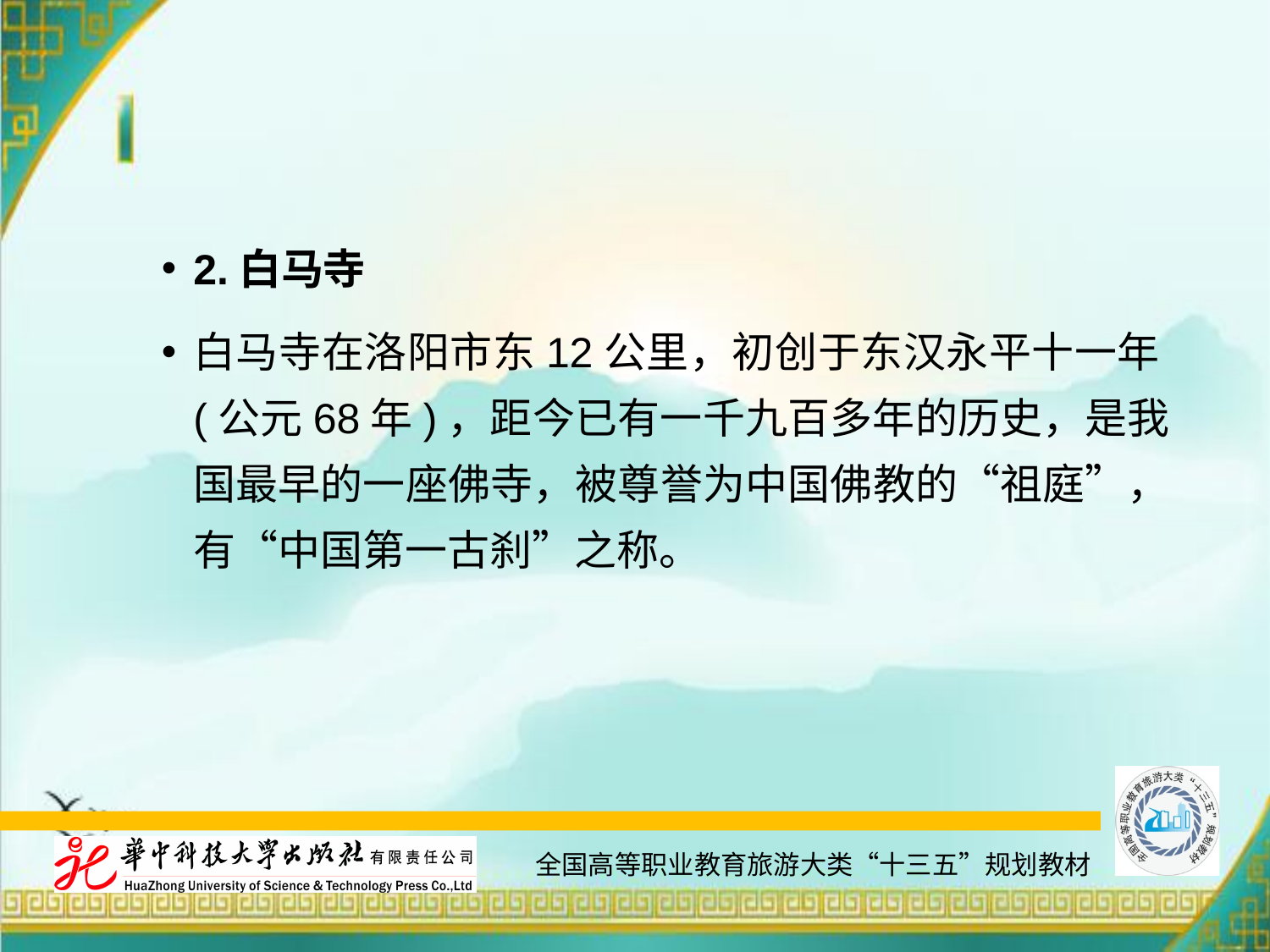

#
2.白马寺
白马寺在洛阳市东12公里，初创于东汉永平十一年(公元68年)，距今已有一千九百多年的历史，是我国最早的一座佛寺，被尊誉为中国佛教的“祖庭”，有“中国第一古刹”之称。